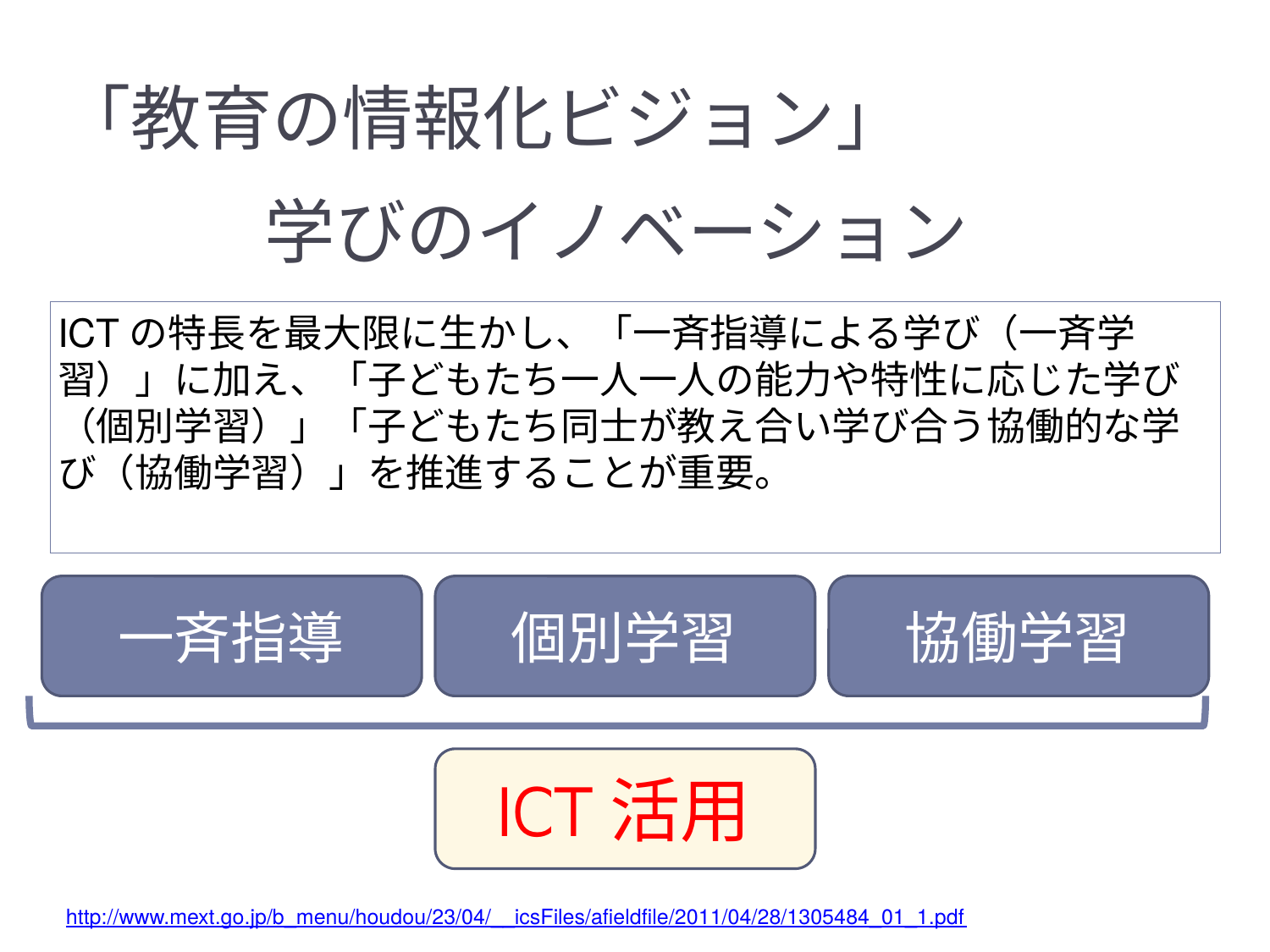

「教育の情報化ビジョン」

# 学びのイノベーション
ICTの特長を最大限に生かし、「一斉指導による学び（一斉学習）」に加え、「子どもたち一人一人の能力や特性に応じた学び（個別学習）」「子どもたち同士が教え合い学び合う協働的な学び（協働学習）」を推進することが重要。

一斉指導

個別学習

協働学習

ICT活用
http://www.mext.go.jp/b_menu/houdou/23/04/__icsFiles/afieldfile/2011/04/28/1305484_01_1.pdf